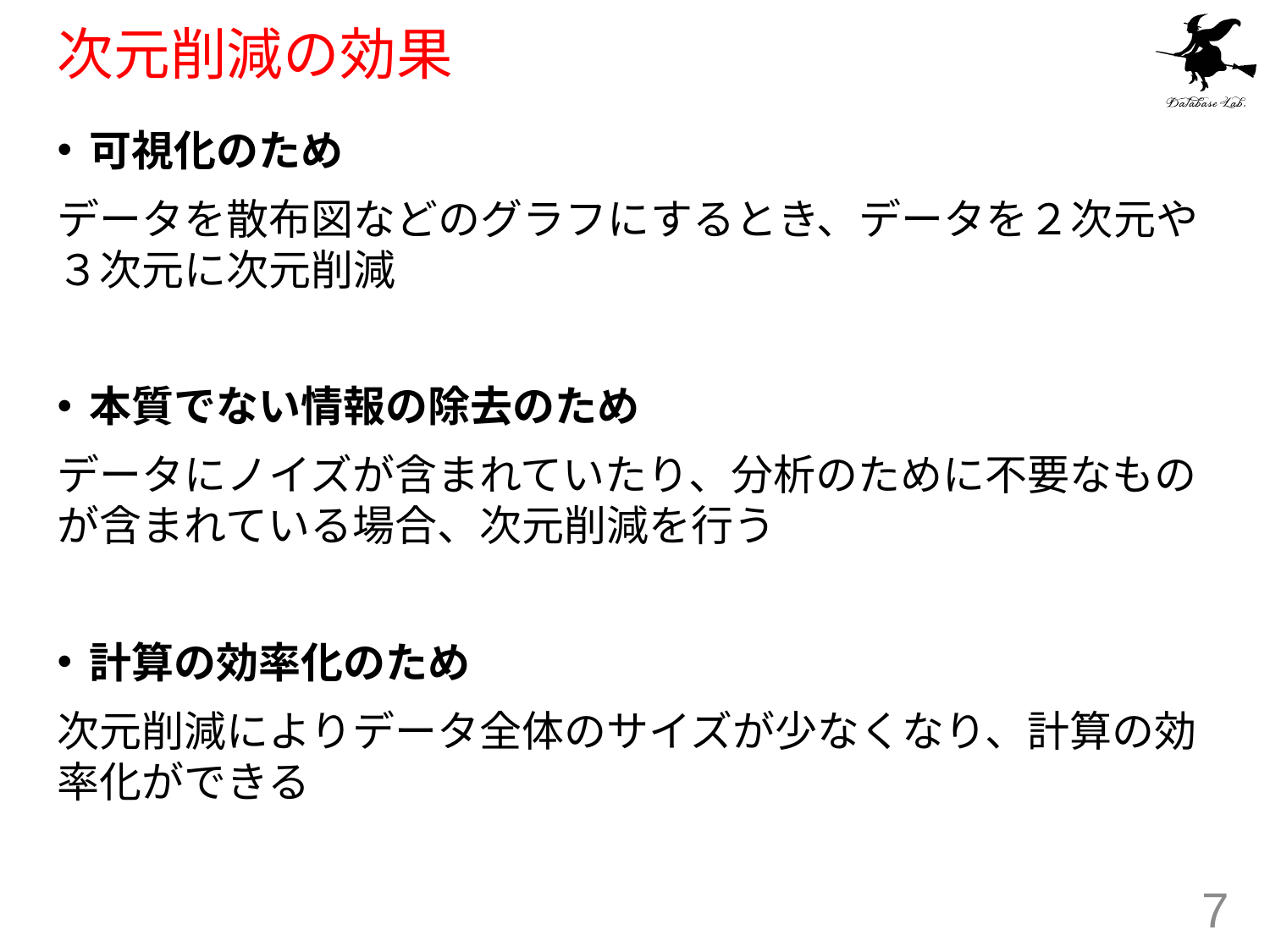

# 次元削減の効果
可視化のため
データを散布図などのグラフにするとき、データを２次元や３次元に次元削減

本質でない情報の除去のため
データにノイズが含まれていたり、分析のために不要なものが含まれている場合、次元削減を行う

計算の効率化のため
次元削減によりデータ全体のサイズが少なくなり、計算の効率化ができる
7